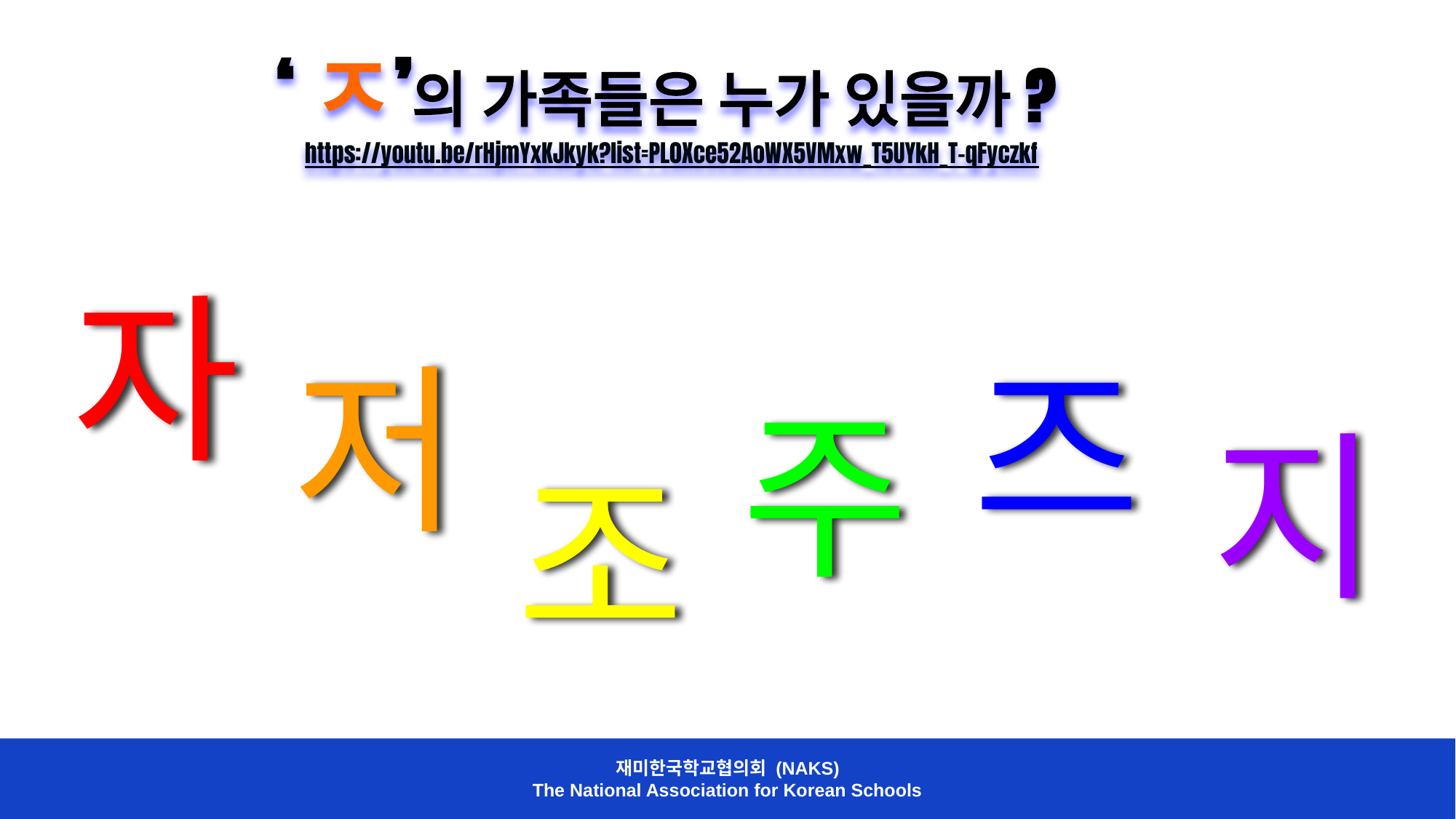

‘ㅈ’의 가족들은 누가 있을까?
     https://youtu.be/rHjmYxKJkyk?list=PL0Xce52AoWX5VMxw_T5UYkH_T-qFyczkf

자
저
즈
주
지
조
재미한국학교협의회 (NAKS)
The National Association for Korean Schools